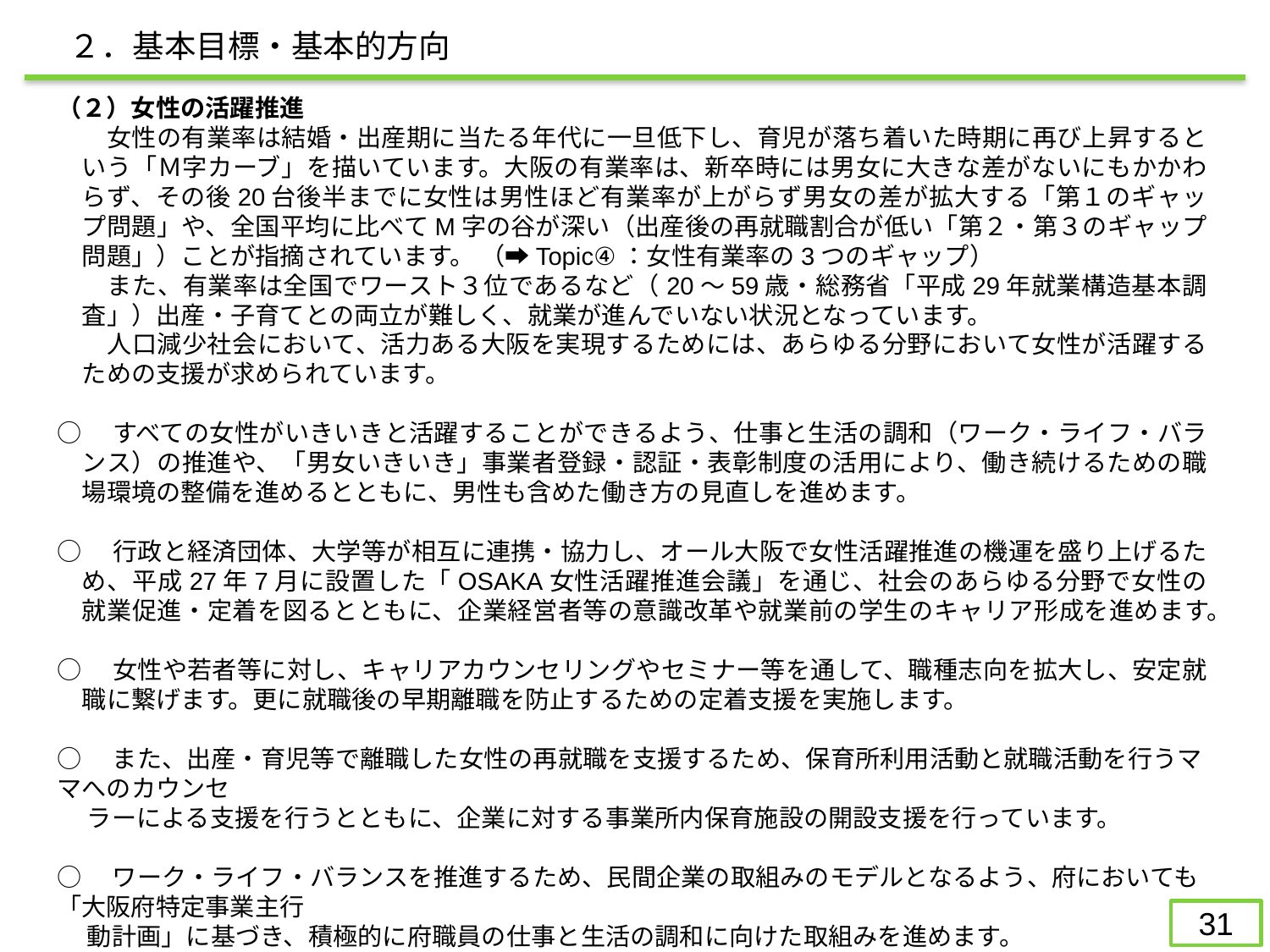

２．基本目標・基本的方向
（２）女性の活躍推進
　　女性の有業率は結婚・出産期に当たる年代に一旦低下し、育児が落ち着いた時期に再び上昇するという「Ｍ字カーブ」を描いています。大阪の有業率は、新卒時には男女に大きな差がないにもかかわらず、その後20台後半までに女性は男性ほど有業率が上がらず男女の差が拡大する「第１のギャップ問題」や、全国平均に比べてM字の谷が深い（出産後の再就職割合が低い「第２・第３のギャップ問題」）ことが指摘されています。 （➡Topic④：女性有業率の3つのギャップ）
　　また、有業率は全国でワースト３位であるなど（20～59歳・総務省「平成29年就業構造基本調査」）出産・子育てとの両立が難しく、就業が進んでいない状況となっています。
　　人口減少社会において、活力ある大阪を実現するためには、あらゆる分野において女性が活躍するための支援が求められています。

○　すべての女性がいきいきと活躍することができるよう、仕事と生活の調和（ワーク・ライフ・バランス）の推進や、「男女いきいき」事業者登録・認証・表彰制度の活用により、働き続けるための職場環境の整備を進めるとともに、男性も含めた働き方の見直しを進めます。

○　行政と経済団体、大学等が相互に連携・協力し、オール大阪で女性活躍推進の機運を盛り上げるため、平成27年7月に設置した「OSAKA女性活躍推進会議」を通じ、社会のあらゆる分野で女性の就業促進・定着を図るとともに、企業経営者等の意識改革や就業前の学生のキャリア形成を進めます。

○　女性や若者等に対し、キャリアカウンセリングやセミナー等を通して、職種志向を拡大し、安定就職に繋げます。更に就職後の早期離職を防止するための定着支援を実施します。

○　また、出産・育児等で離職した女性の再就職を支援するため、保育所利用活動と就職活動を行うママへのカウンセ
　 ラーによる支援を行うとともに、企業に対する事業所内保育施設の開設支援を行っています。

○　ワーク・ライフ・バランスを推進するため、民間企業の取組みのモデルとなるよう、府においても「大阪府特定事業主行
　 動計画」に基づき、積極的に府職員の仕事と生活の調和に向けた取組みを進めます。
31